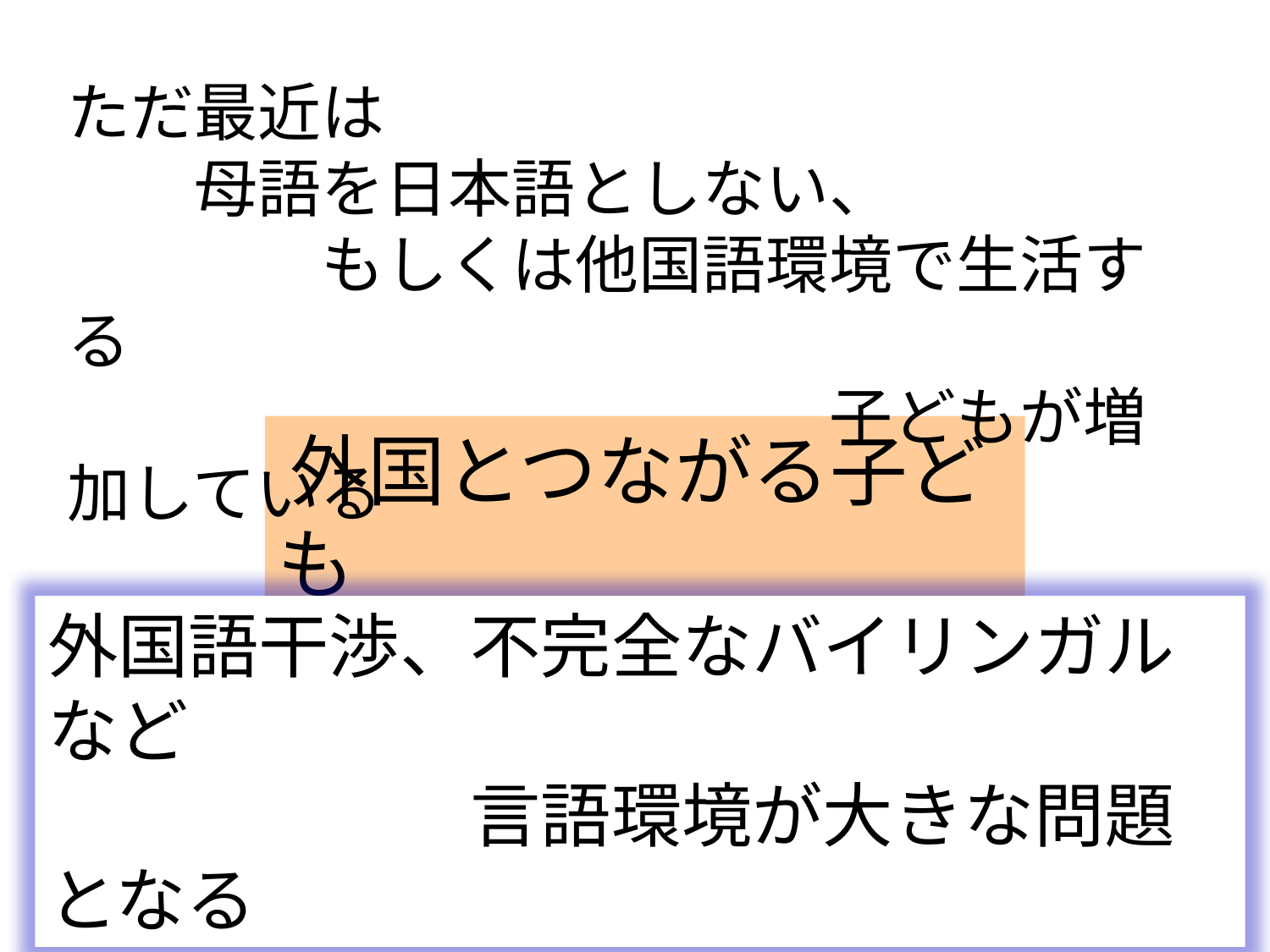

ただ最近は
　　母語を日本語としない、
　　　　もしくは他国語環境で生活する
　　　　　　　　　　　　子どもが増加している
外国とつながる子ども
外国語干渉、不完全なバイリンガルなど
　　　　　　言語環境が大きな問題となる